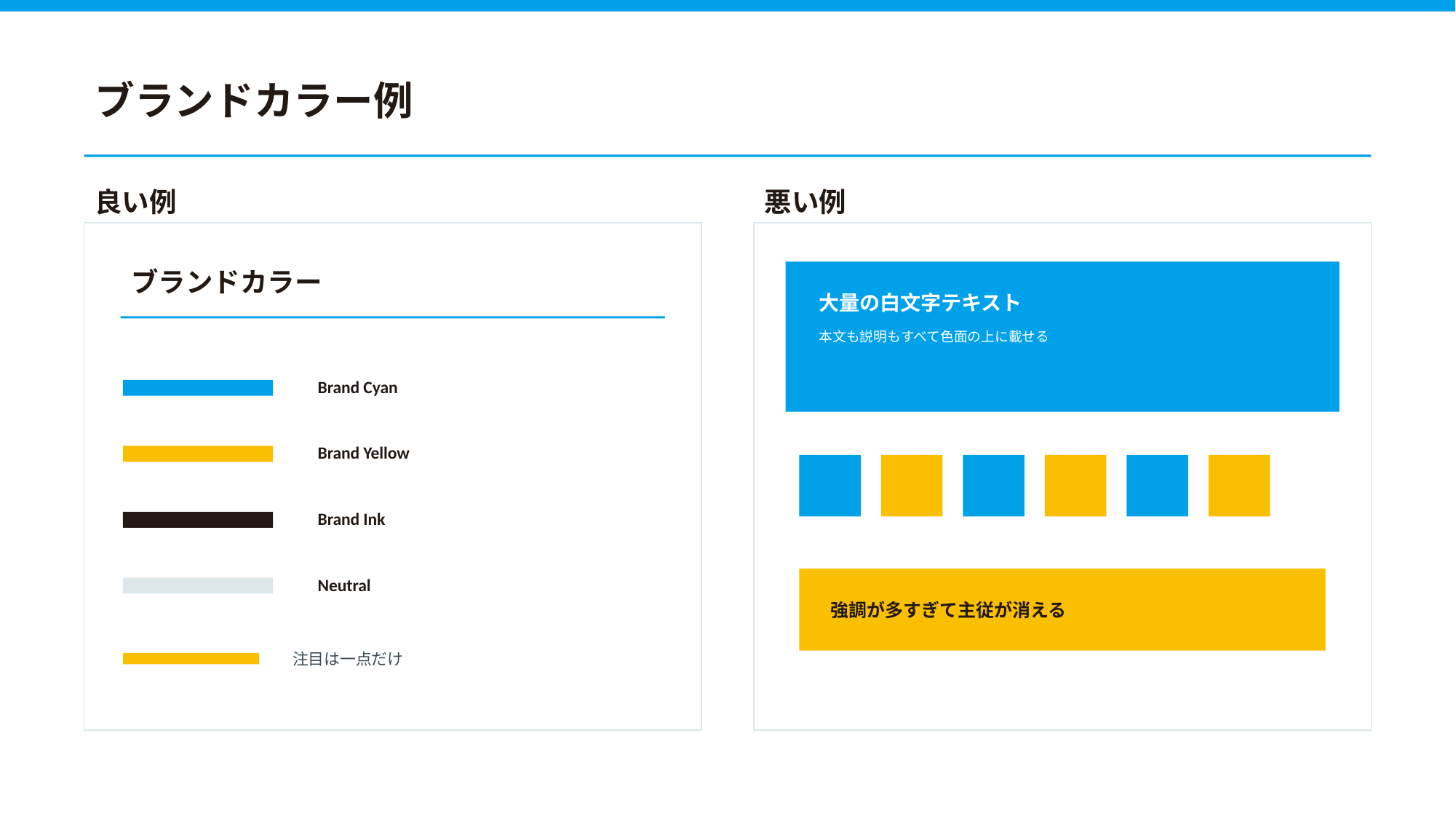

ブランドカラー例

良い例
悪い例

ブランドカラー

大量の白文字テキスト

本文も説明もすべて色面の上に載せる
Brand Cyan

Brand Yellow

Brand Ink

Neutral

強調が多すぎて主従が消える
注目は一点だけ